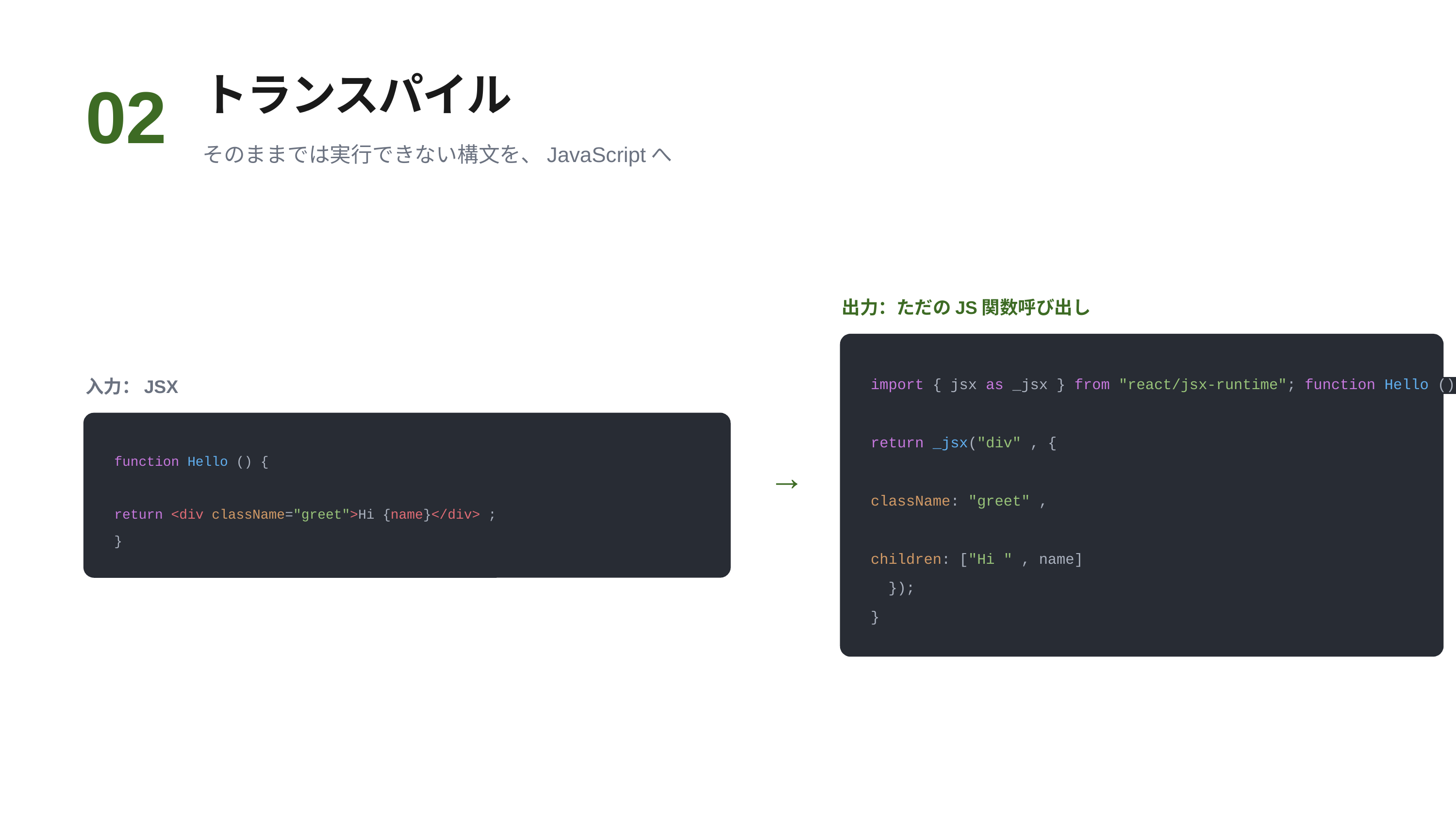

トランスパイル
02
そのままでは実行できない構文を、JavaScriptへ
出力：ただのJS関数呼び出し

import { jsx as _jsx } from "react/jsx-runtime"; function Hello () {

return _jsx("div" , {

className: "greet" ,

children: ["Hi " , name]
  });
}
入力：JSX

function Hello () {

return <div className="greet">Hi {name}</div> ;
}
→